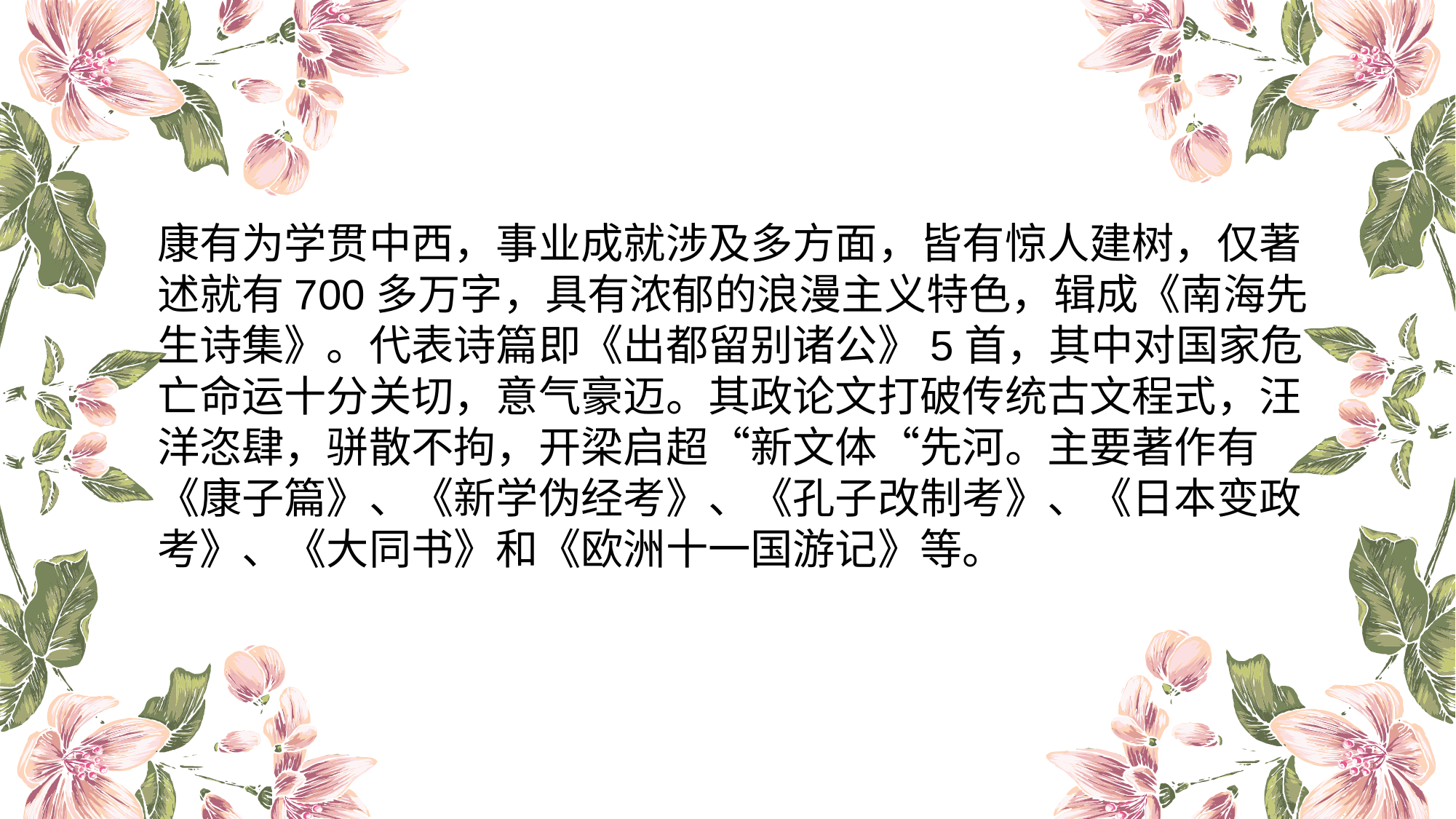

# 康有为学贯中西，事业成就涉及多方面，皆有惊人建树，仅著述就有700多万字，具有浓郁的浪漫主义特色，辑成《南海先生诗集》。代表诗篇即《出都留别诸公》5首，其中对国家危亡命运十分关切，意气豪迈。其政论文打破传统古文程式，汪洋恣肆，骈散不拘，开梁启超“新文体“先河。主要著作有《康子篇》、《新学伪经考》、《孔子改制考》、《日本变政考》、《大同书》和《欧洲十一国游记》等。